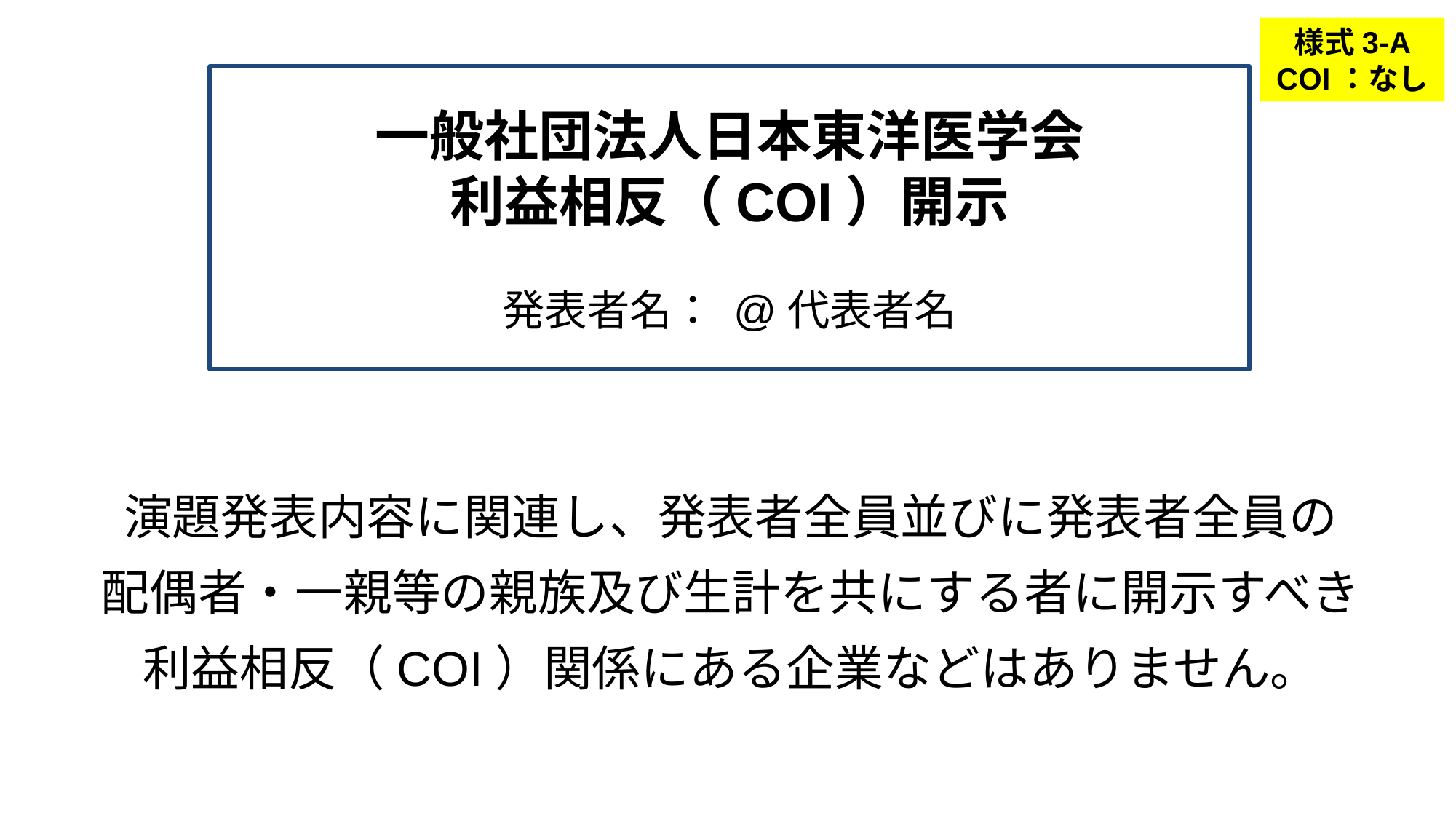

様式3-A
COI：なし
一般社団法人日本東洋医学会
利益相反（COI）開示

発表者名： @代表者名
演題発表内容に関連し、発表者全員並びに発表者全員の
配偶者・一親等の親族及び生計を共にする者に開示すべき
利益相反（COI）関係にある企業などはありません。